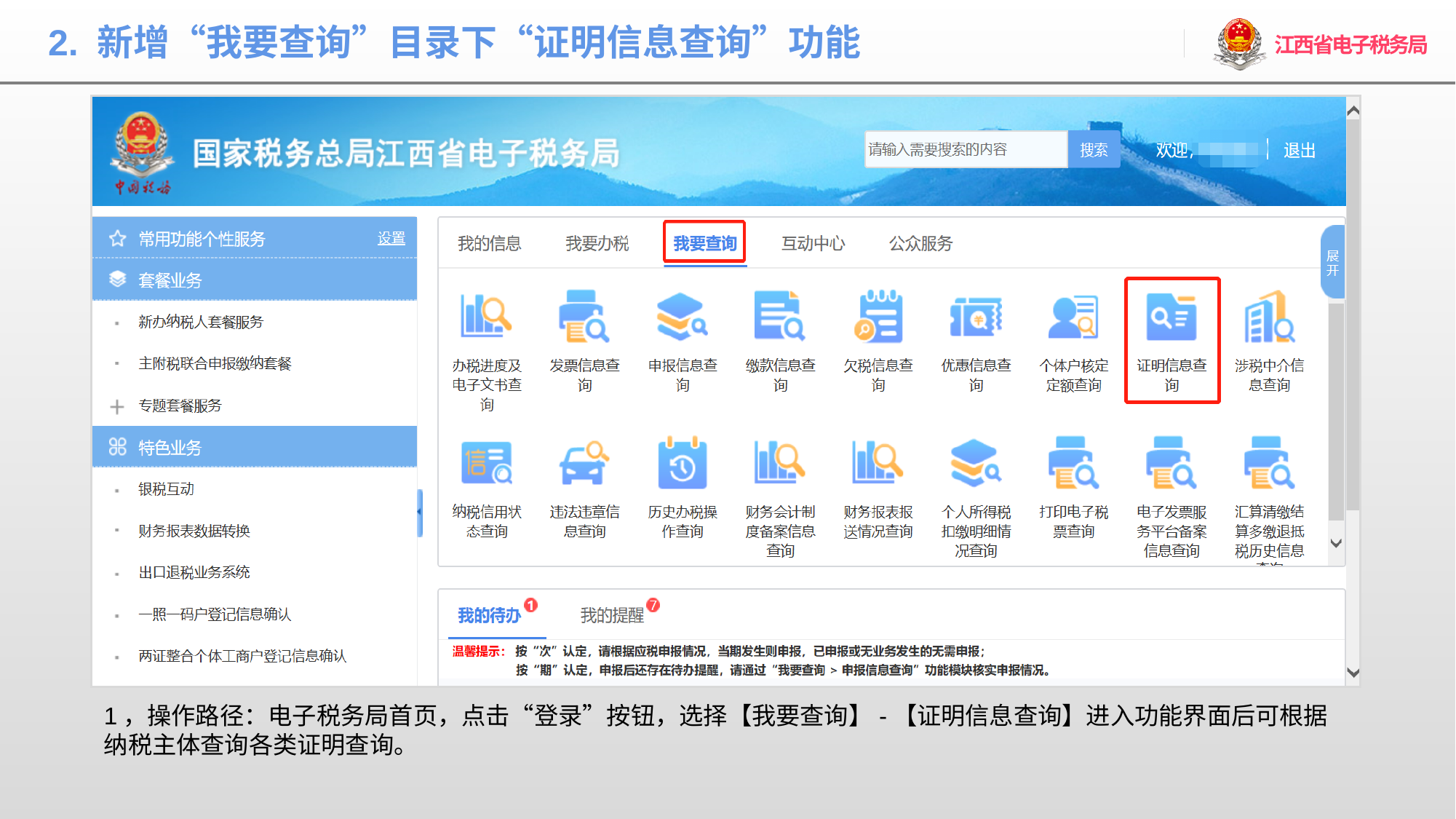

2. 新增“我要查询”目录下“证明信息查询”功能

1，操作路径：电子税务局首页，点击“登录”按钮，选择【我要查询】-【证明信息查询】进入功能界面后可根据纳税主体查询各类证明查询。